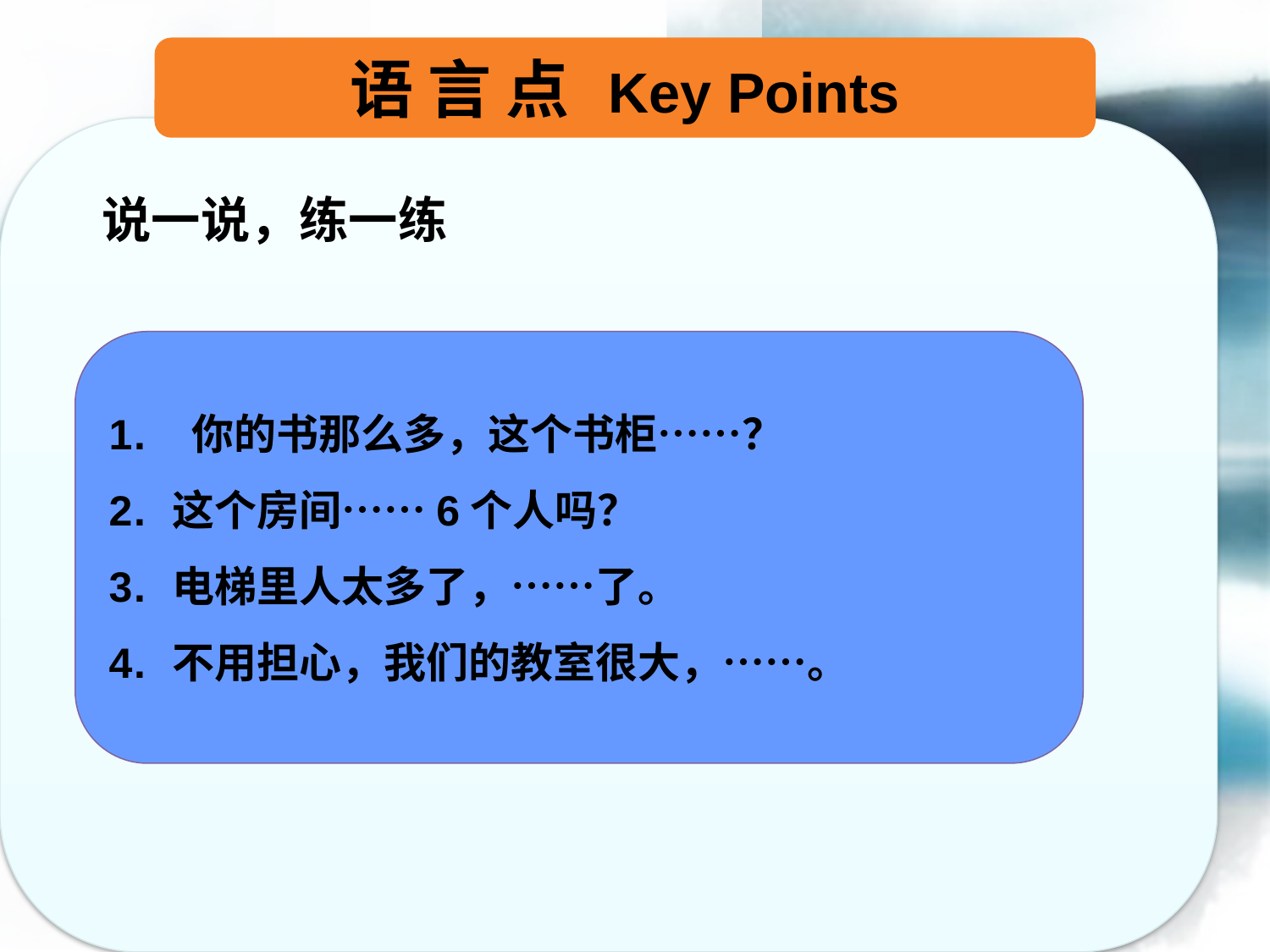

语 言 点  Key Points

说一说，练一练

 你的书那么多，这个书柜……？
这个房间……6个人吗？
电梯里人太多了，……了。
不用担心，我们的教室很大，……。